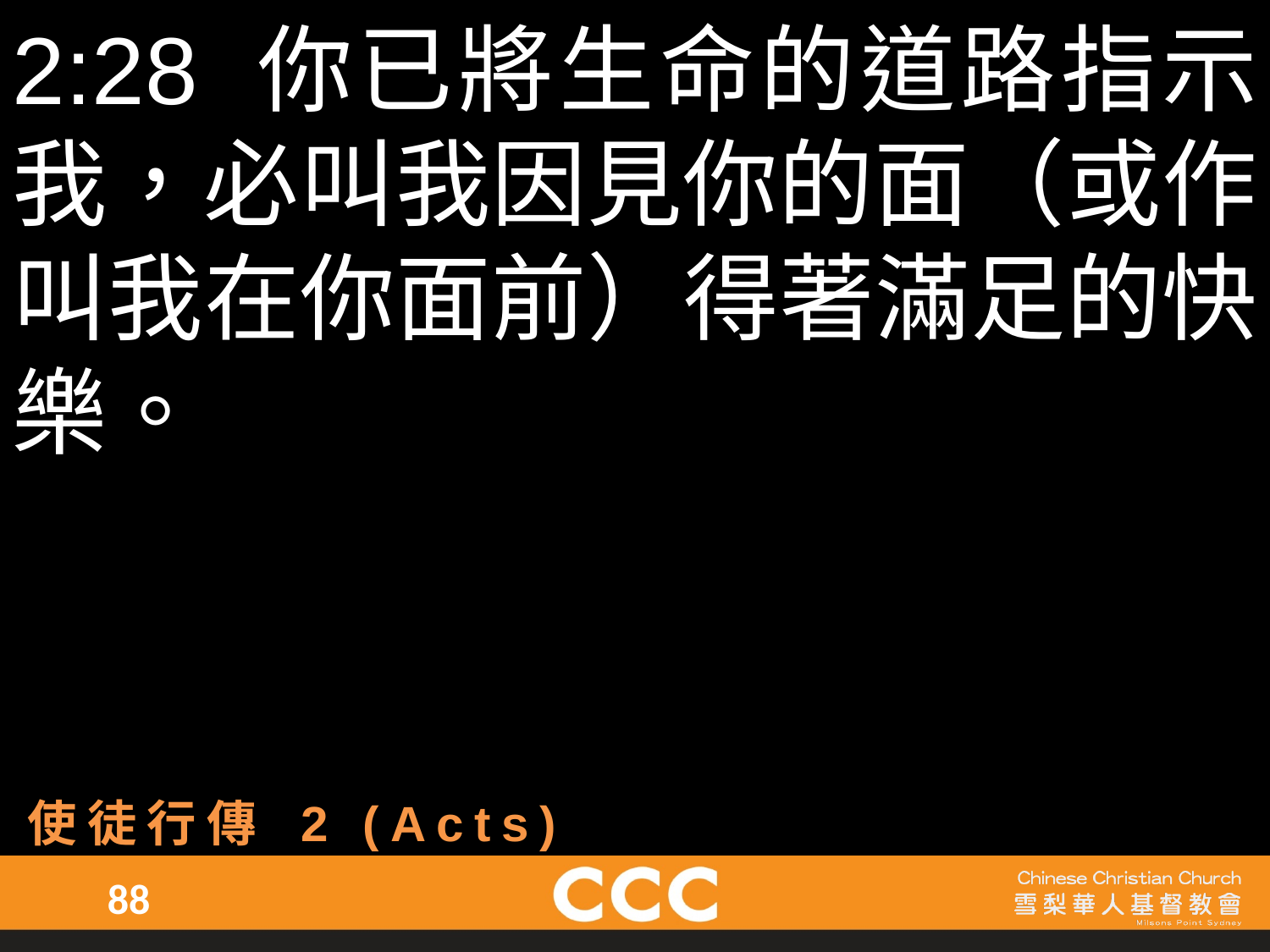

2:28 你已將生命的道路指示我，必叫我因見你的面（或作：叫我在你面前）得著滿足的快樂。
使徒行傳 2 (Acts)
88